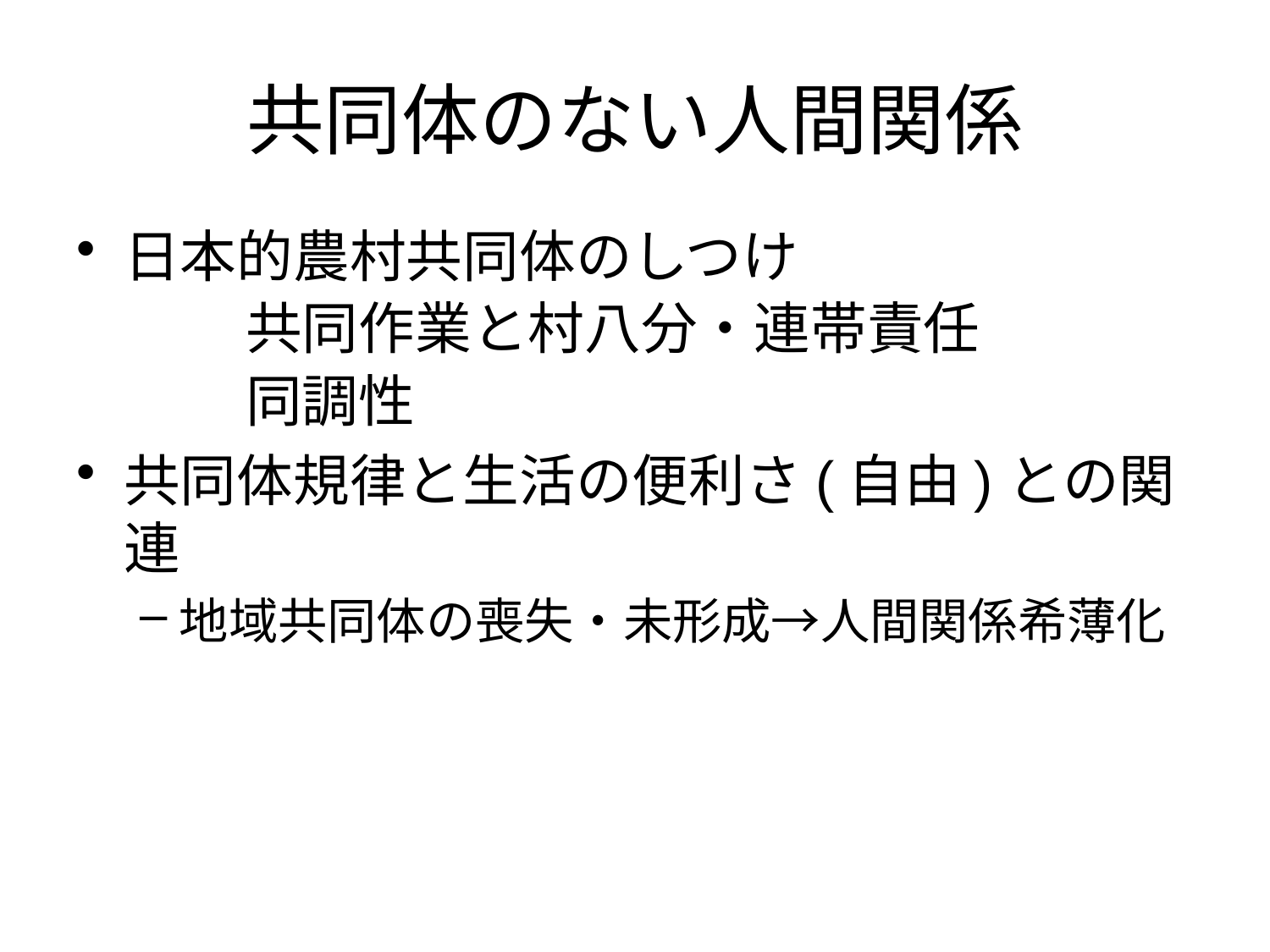

# 共同体のない人間関係
日本的農村共同体のしつけ
　　　共同作業と村八分・連帯責任
　　　同調性
共同体規律と生活の便利さ(自由)との関連
地域共同体の喪失・未形成→人間関係希薄化